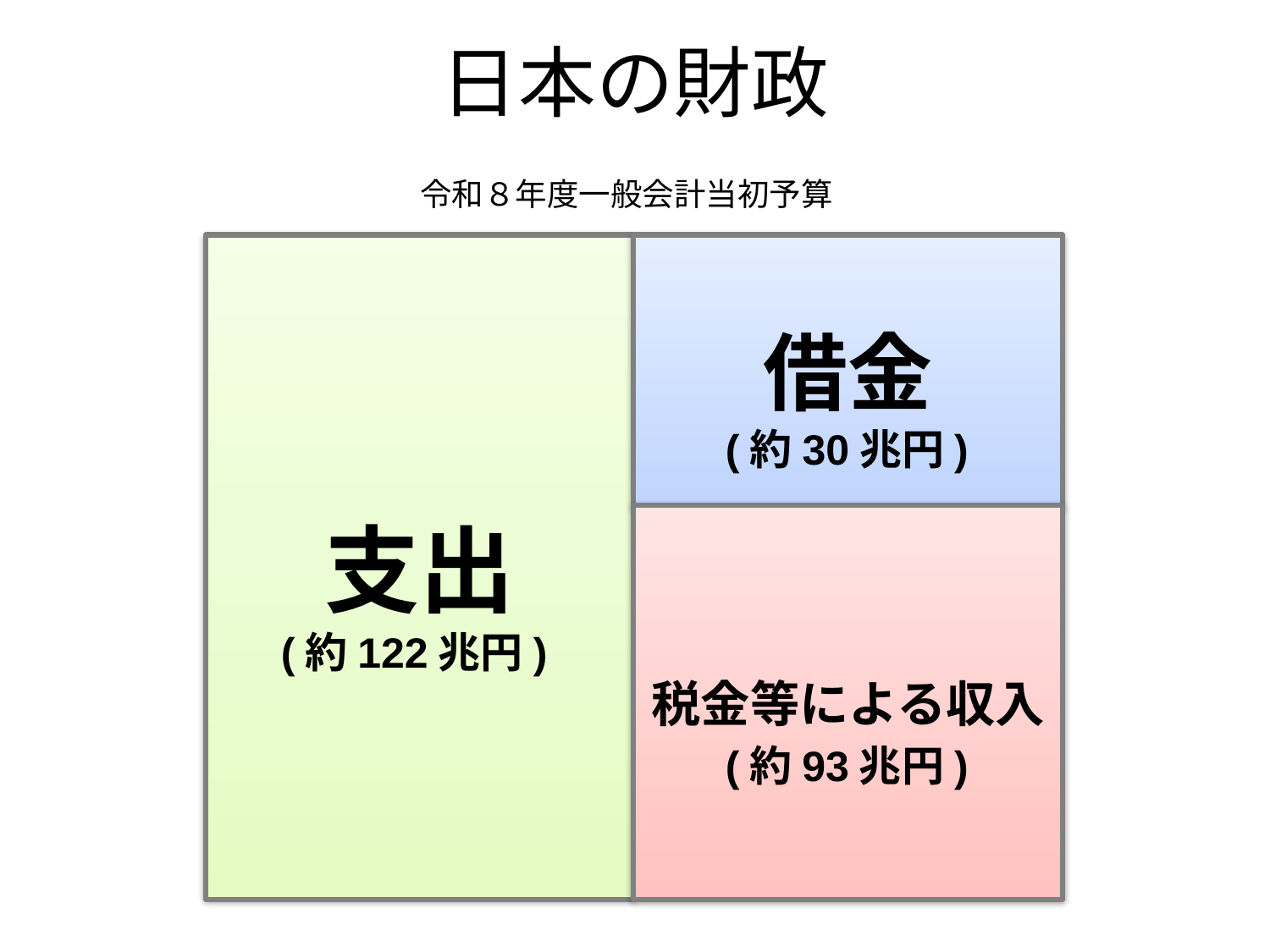

日本の財政
令和８年度一般会計当初予算
支出
借金
(約30兆円)
税金等による収入
(約122兆円)
(約93兆円)